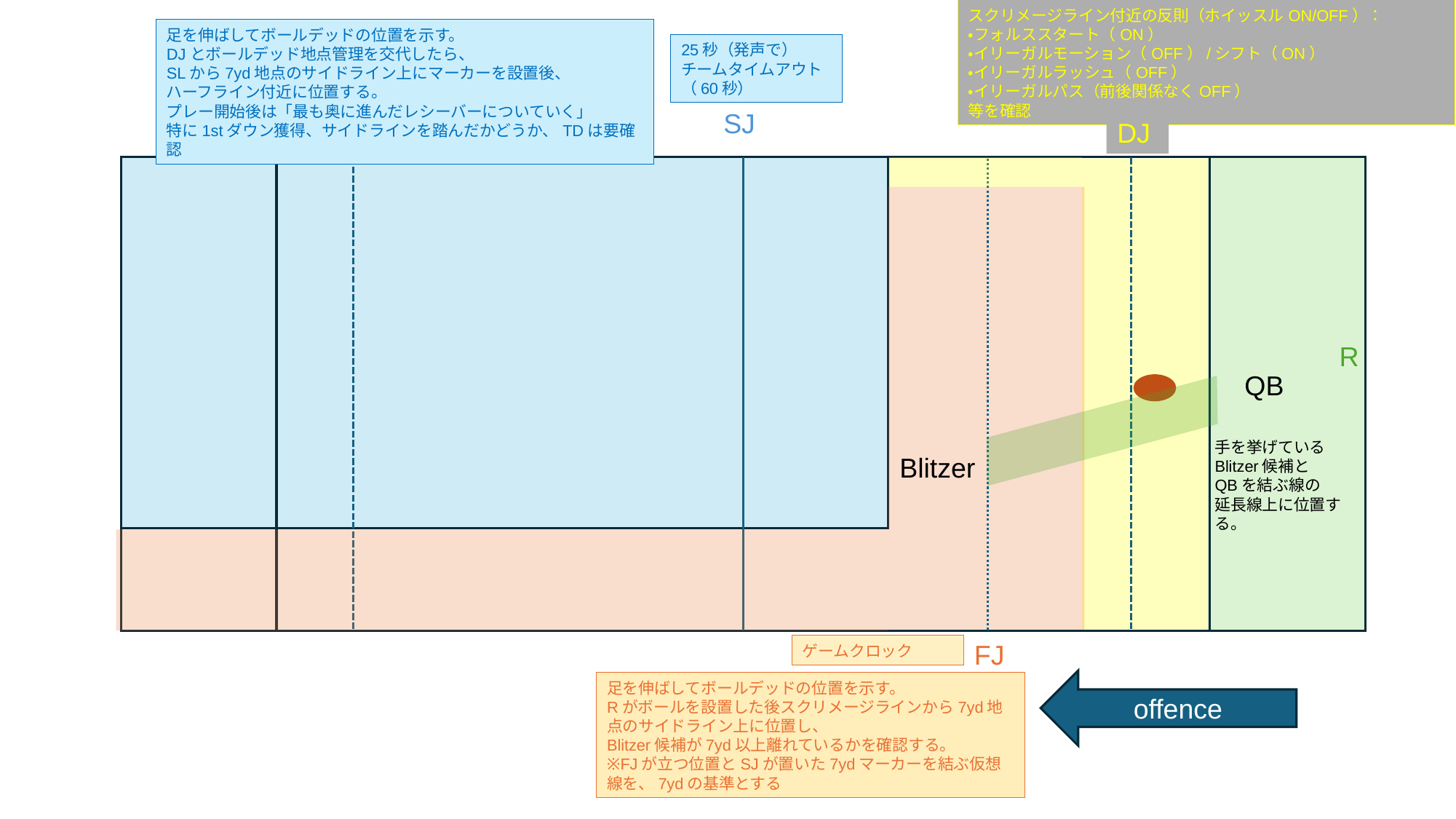

スクリメージライン付近の反則（ホイッスルON/OFF）：
・フォルススタート（ON）
・イリーガルモーション（OFF）/シフト（ON）
・イリーガルラッシュ（OFF）
・イリーガルパス（前後関係なくOFF）
等を確認
足を伸ばしてボールデッドの位置を示す。
DJとボールデッド地点管理を交代したら、
SLから7yd地点のサイドライン上にマーカーを設置後、
ハーフライン付近に位置する。
プレー開始後は「最も奥に進んだレシーバーについていく」
特に1stダウン獲得、サイドラインを踏んだかどうか、TDは要確認
25秒（発声で）
チームタイムアウト
（60秒）
SJ
DJ

R
QB

手を挙げているBlitzer候補と
QBを結ぶ線の
延長線上に位置する。
Blitzer

FJ
ゲームクロック
offence
足を伸ばしてボールデッドの位置を示す。
Rがボールを設置した後スクリメージラインから7yd地点のサイドライン上に位置し、
Blitzer候補が7yd以上離れているかを確認する。
※FJが立つ位置とSJが置いた7ydマーカーを結ぶ仮想線を、7ydの基準とする